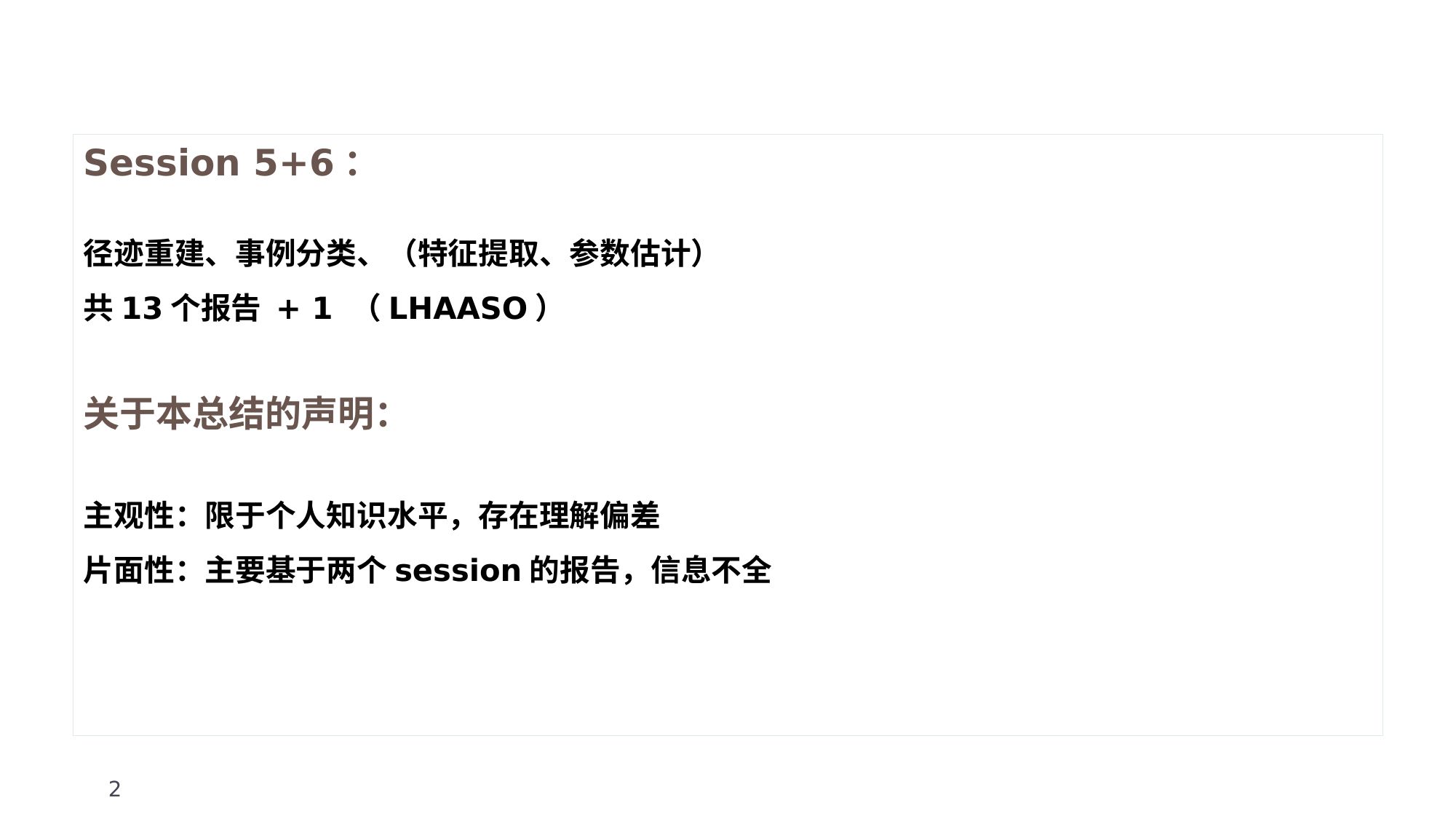

Session 5+6：

径迹重建、事例分类、（特征提取、参数估计）
共13个报告 + 1 （LHAASO）

关于本总结的声明：

主观性：限于个人知识水平，存在理解偏差
片面性：主要基于两个session的报告，信息不全

2